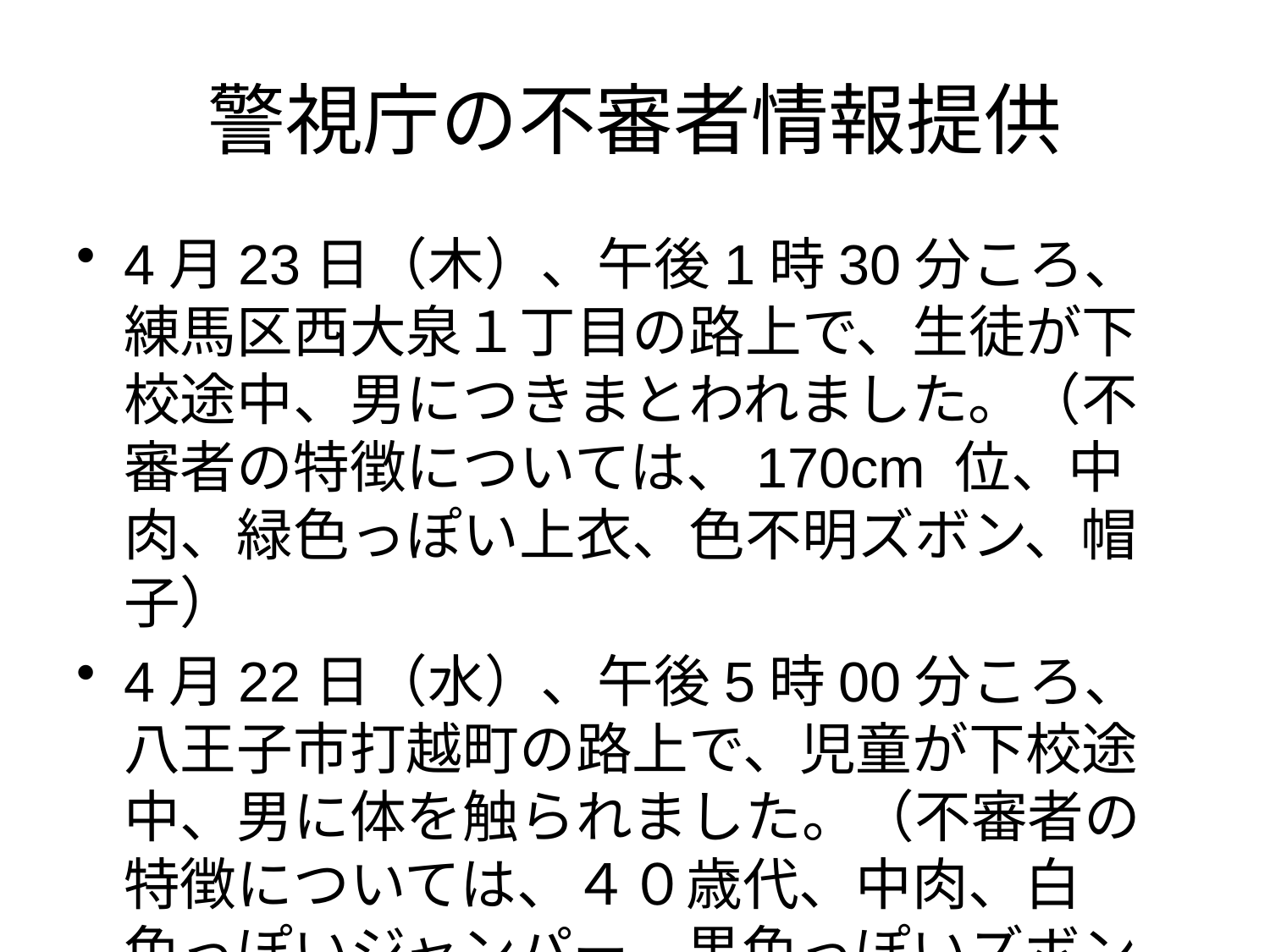

# 警視庁の不審者情報提供
4月23日（木）、午後1時30分ころ、練馬区西大泉１丁目の路上で、生徒が下校途中、男につきまとわれました。（不審者の特徴については、170cm 位、中肉、緑色っぽい上衣、色不明ズボン、帽子）
4月22日（水）、午後5時00分ころ、八王子市打越町の路上で、児童が下校途中、男に体を触られました。（不審者の特徴については、４０歳代、中肉、白色っぽいジャンパー、黒色っぽいズボン、オートバイ利用、色不明スクーター）